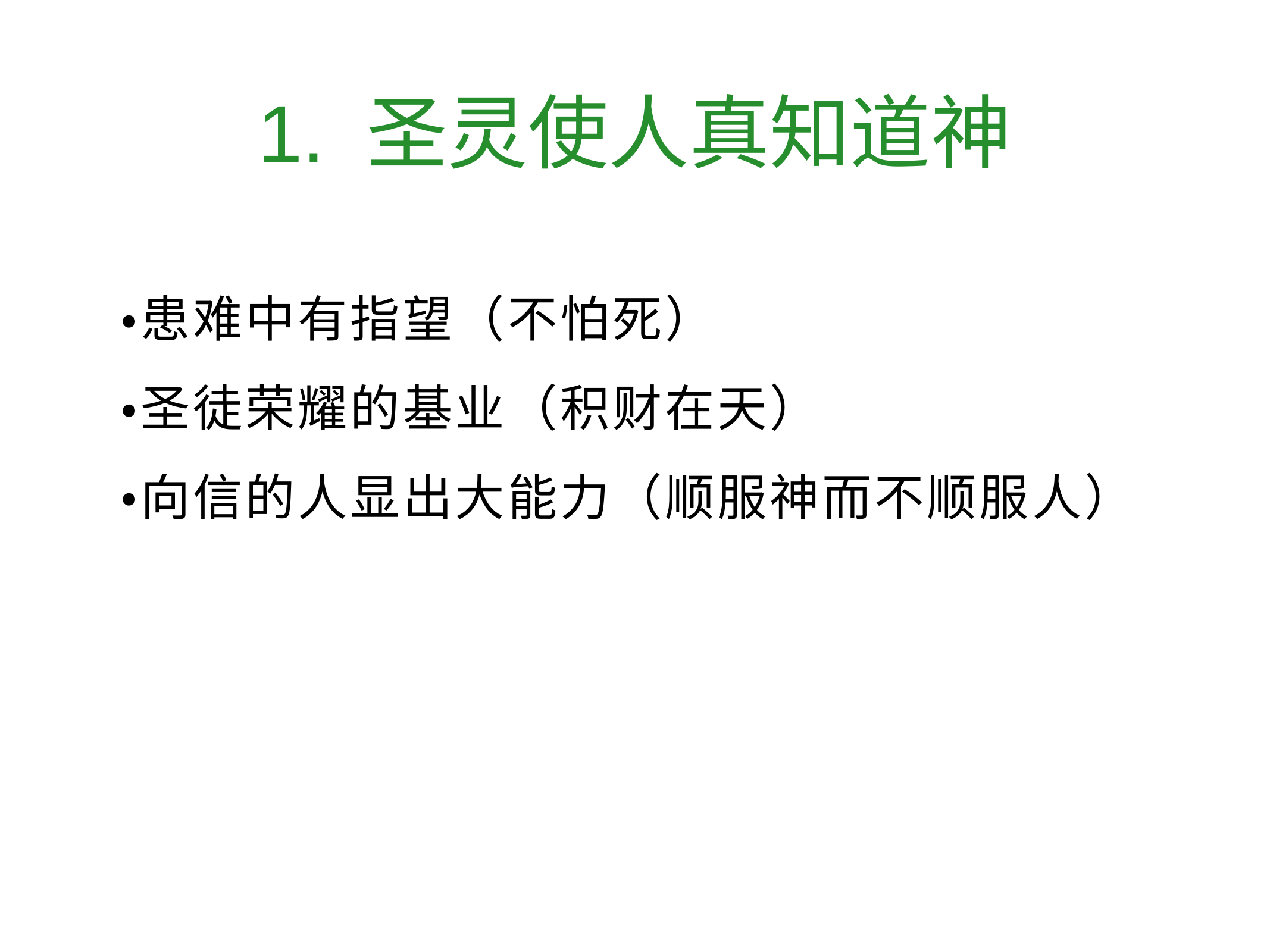

# 1. 圣灵使人真知道神
患难中有指望（不怕死）
圣徒荣耀的基业（积财在天）
向信的人显出大能力（顺服神而不顺服人）